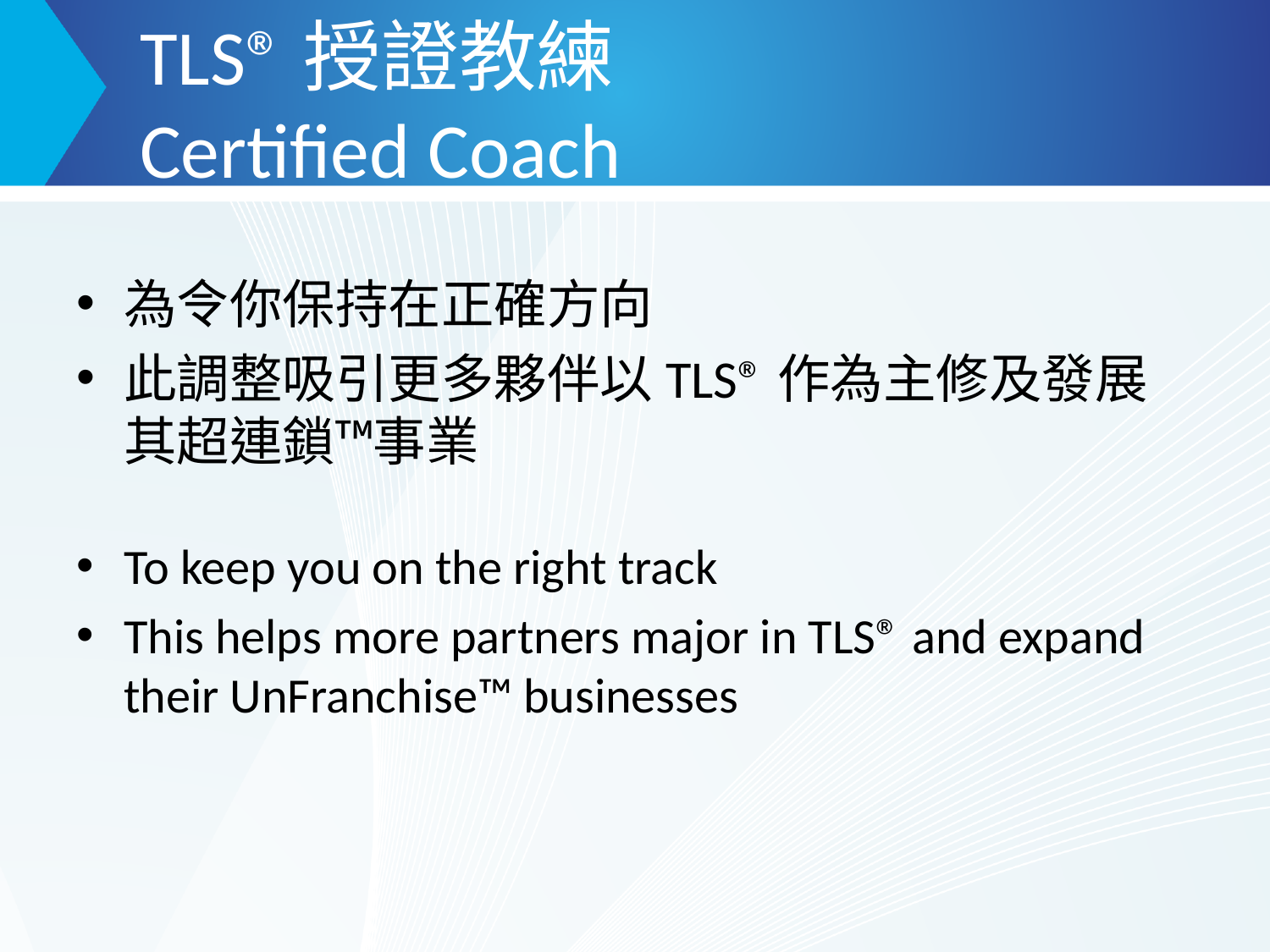

# TLS®授證教練 Certified Coach
為令你保持在正確方向
此調整吸引更多夥伴以TLS®作為主修及發展其超連鎖™事業

To keep you on the right track
This helps more partners major in TLS® and expand their UnFranchise™ businesses